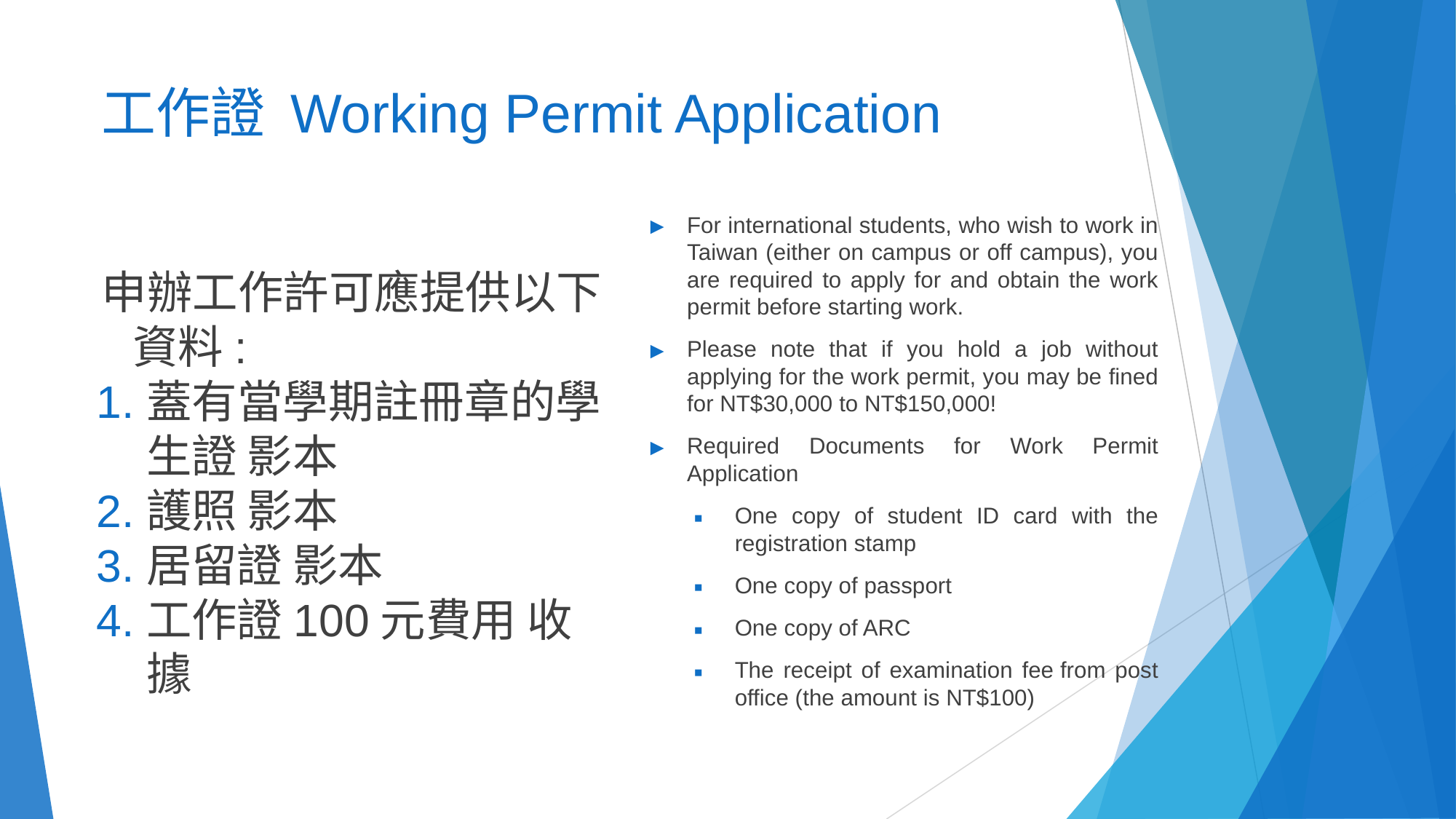

# 工作證 Working Permit Application
For international students, who wish to work in Taiwan (either on campus or off campus), you are required to apply for and obtain the work permit before starting work.
Please note that if you hold a job without applying for the work permit, you may be fined for NT$30,000 to NT$150,000!
Required Documents for Work Permit Application
One copy of student ID card with the registration stamp
One copy of passport
One copy of ARC
The receipt of examination fee from post office (the amount is NT$100)
申辦工作許可應提供以下資料:
蓋有當學期註冊章的學生證 影本
護照 影本
居留證 影本
工作證100元費用 收據